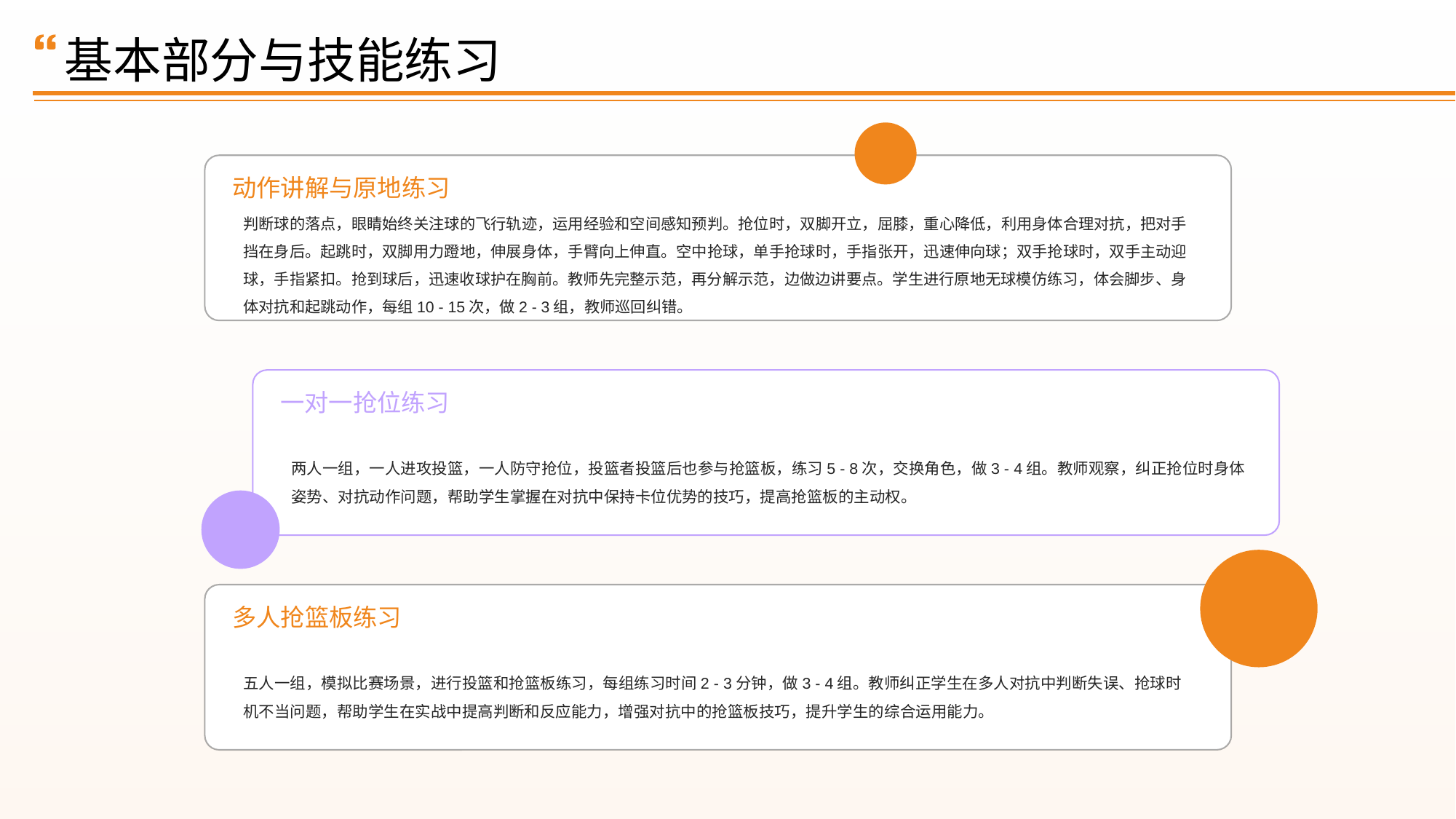

基本部分与技能练习

动作讲解与原地练习
判断球的落点，眼睛始终关注球的飞行轨迹，运用经验和空间感知预判。抢位时，双脚开立，屈膝，重心降低，利用身体合理对抗，把对手挡在身后。起跳时，双脚用力蹬地，伸展身体，手臂向上伸直。空中抢球，单手抢球时，手指张开，迅速伸向球；双手抢球时，双手主动迎球，手指紧扣。抢到球后，迅速收球护在胸前。教师先完整示范，再分解示范，边做边讲要点。学生进行原地无球模仿练习，体会脚步、身体对抗和起跳动作，每组10 - 15次，做2 - 3组，教师巡回纠错。

一对一抢位练习
两人一组，一人进攻投篮，一人防守抢位，投篮者投篮后也参与抢篮板，练习5 - 8次，交换角色，做3 - 4组。教师观察，纠正抢位时身体姿势、对抗动作问题，帮助学生掌握在对抗中保持卡位优势的技巧，提高抢篮板的主动权。

多人抢篮板练习
五人一组，模拟比赛场景，进行投篮和抢篮板练习，每组练习时间2 - 3分钟，做3 - 4组。教师纠正学生在多人对抗中判断失误、抢球时机不当问题，帮助学生在实战中提高判断和反应能力，增强对抗中的抢篮板技巧，提升学生的综合运用能力。